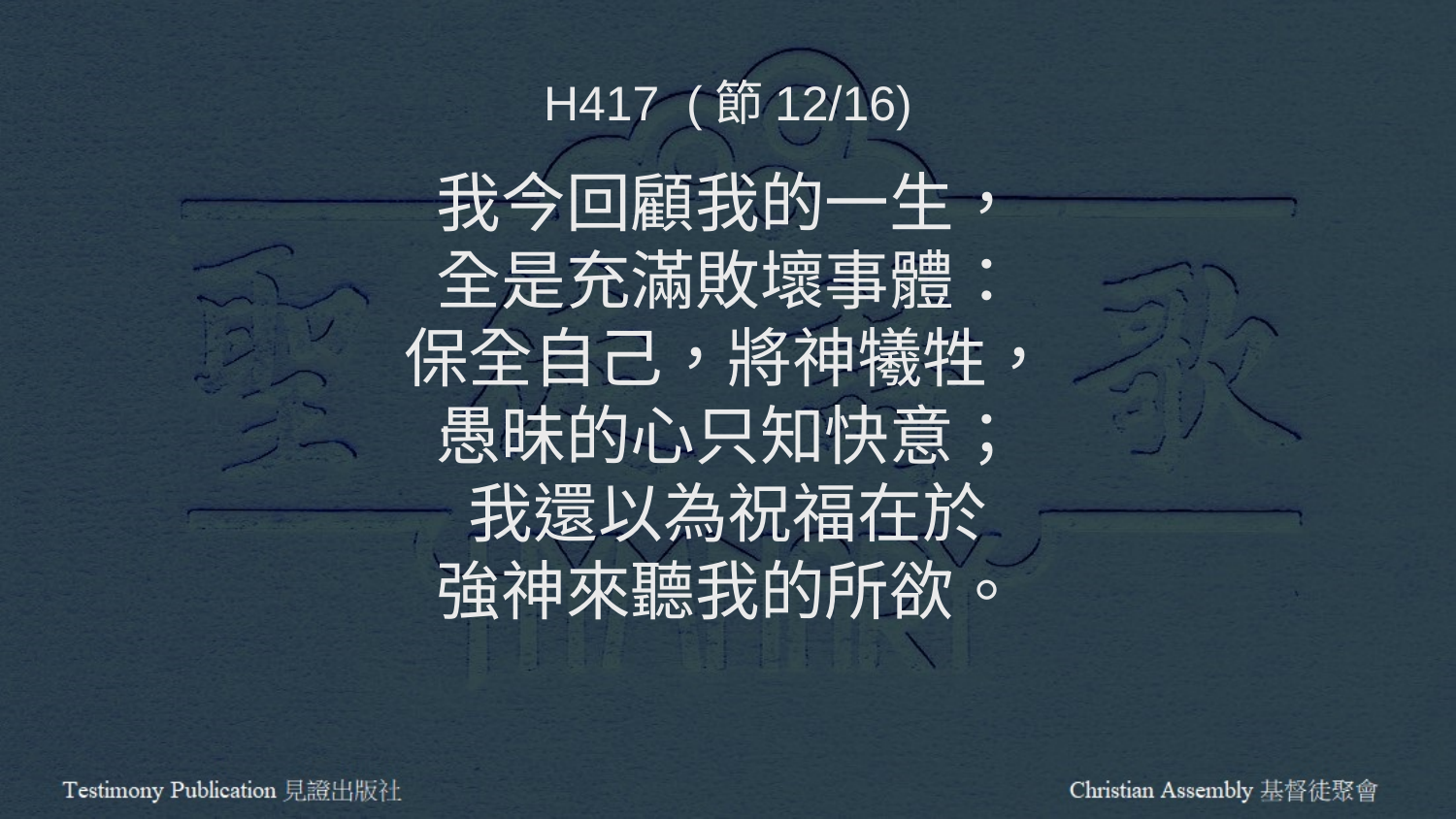

H417  (節12/16)

我今回顧我的一生，
全是充滿敗壞事體：
保全自己，將神犧牲，
愚昧的心只知快意；
我還以為祝福在於
強神來聽我的所欲。